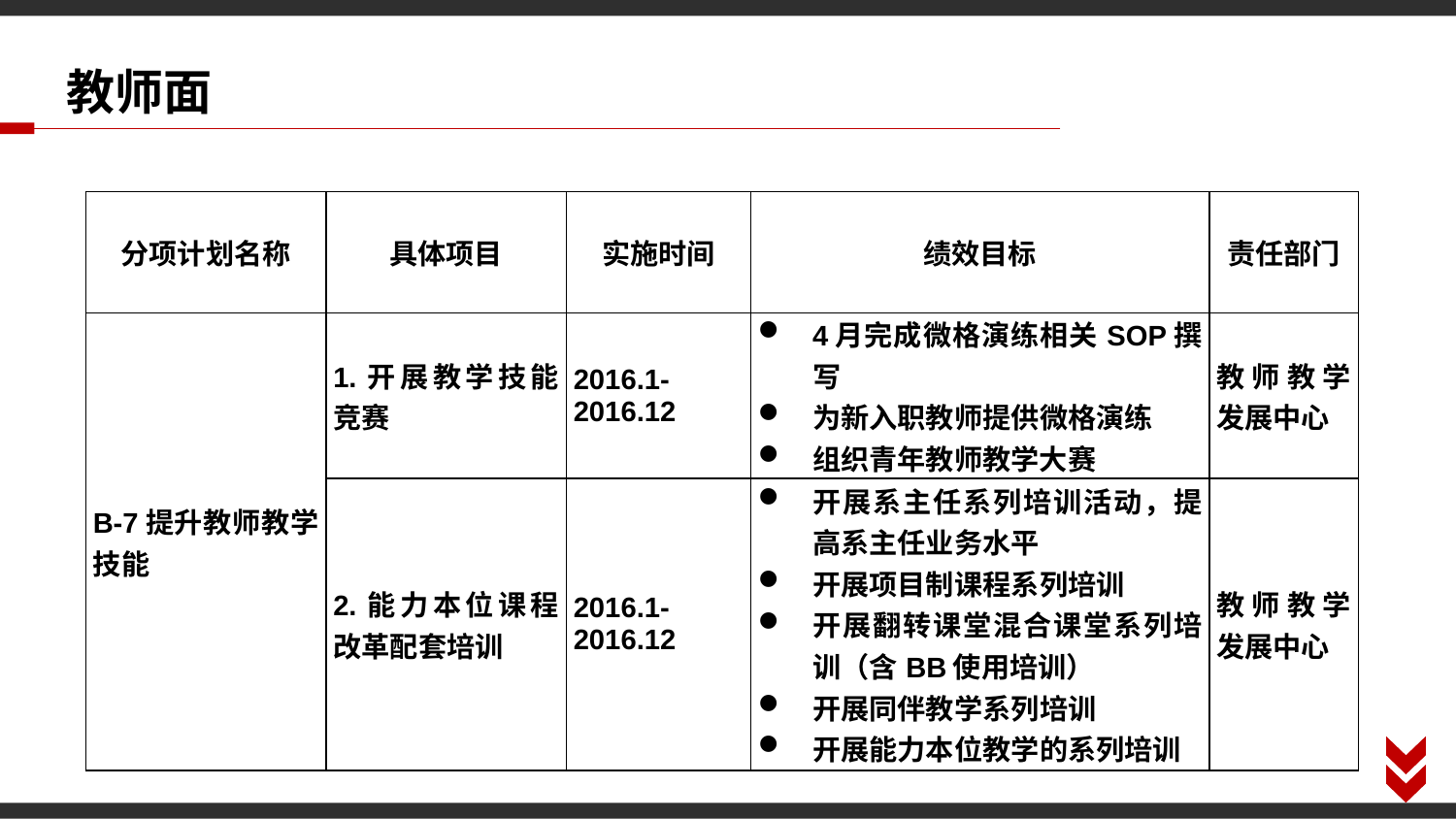

教师面

| 分项计划名称 | 具体项目 | 实施时间 | 绩效目标 | 责任部门 |
| --- | --- | --- | --- | --- |
| B-7提升教师教学技能 | 1.开展教学技能竞赛 | 2016.1-2016.12 | 4月完成微格演练相关SOP撰写 为新入职教师提供微格演练 组织青年教师教学大赛 | 教师教学发展中心 |
|  | 2.能力本位课程改革配套培训 | 2016.1-2016.12 | 开展系主任系列培训活动，提高系主任业务水平 开展项目制课程系列培训 开展翻转课堂混合课堂系列培训（含BB使用培训） 开展同伴教学系列培训 开展能力本位教学的系列培训 | 教师教学发展中心 |